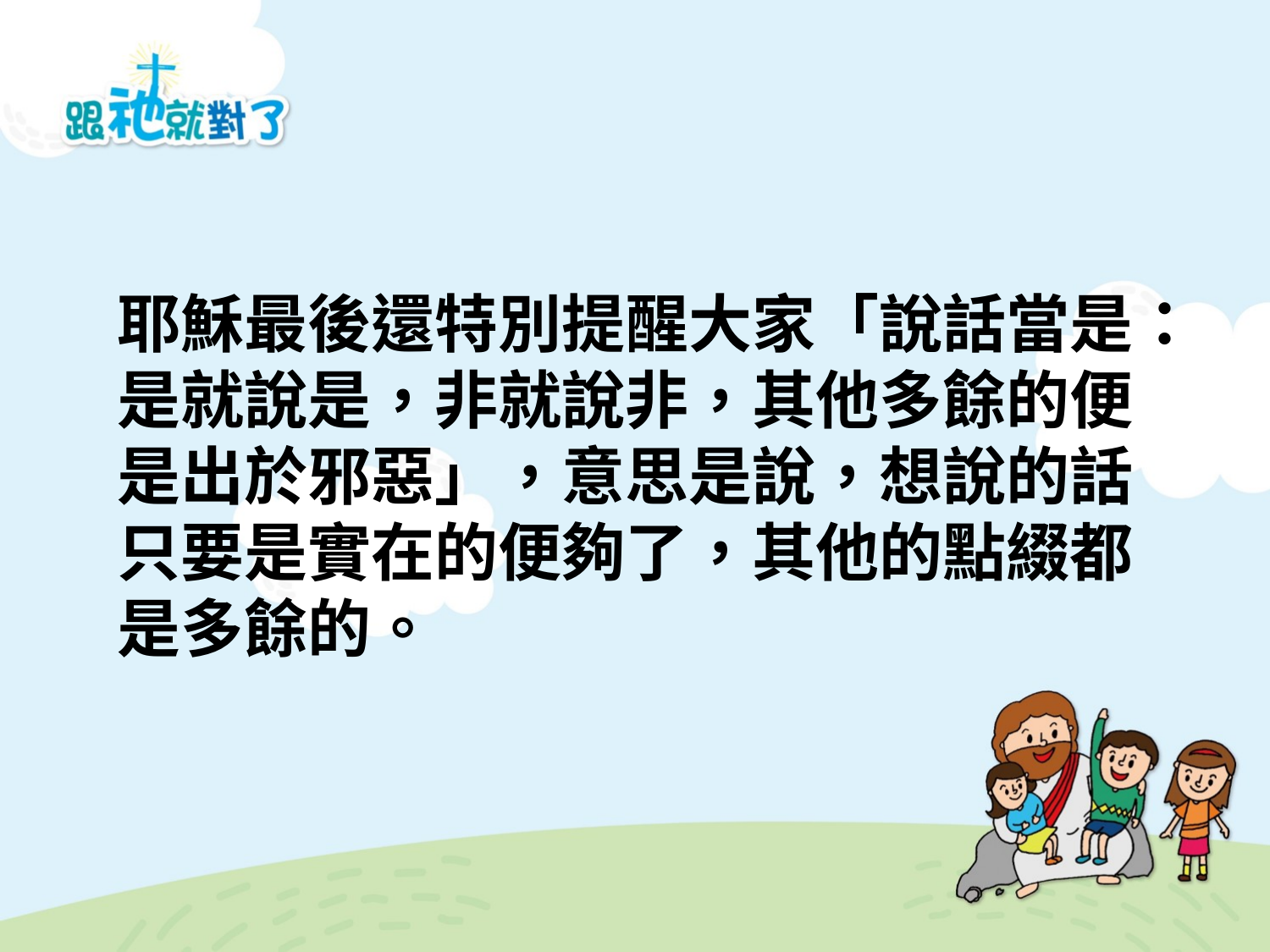

耶穌最後還特別提醒大家「說話當是：是就說是，非就說非，其他多餘的便是出於邪惡」，意思是說，想說的話只要是實在的便夠了，其他的點綴都是多餘的。